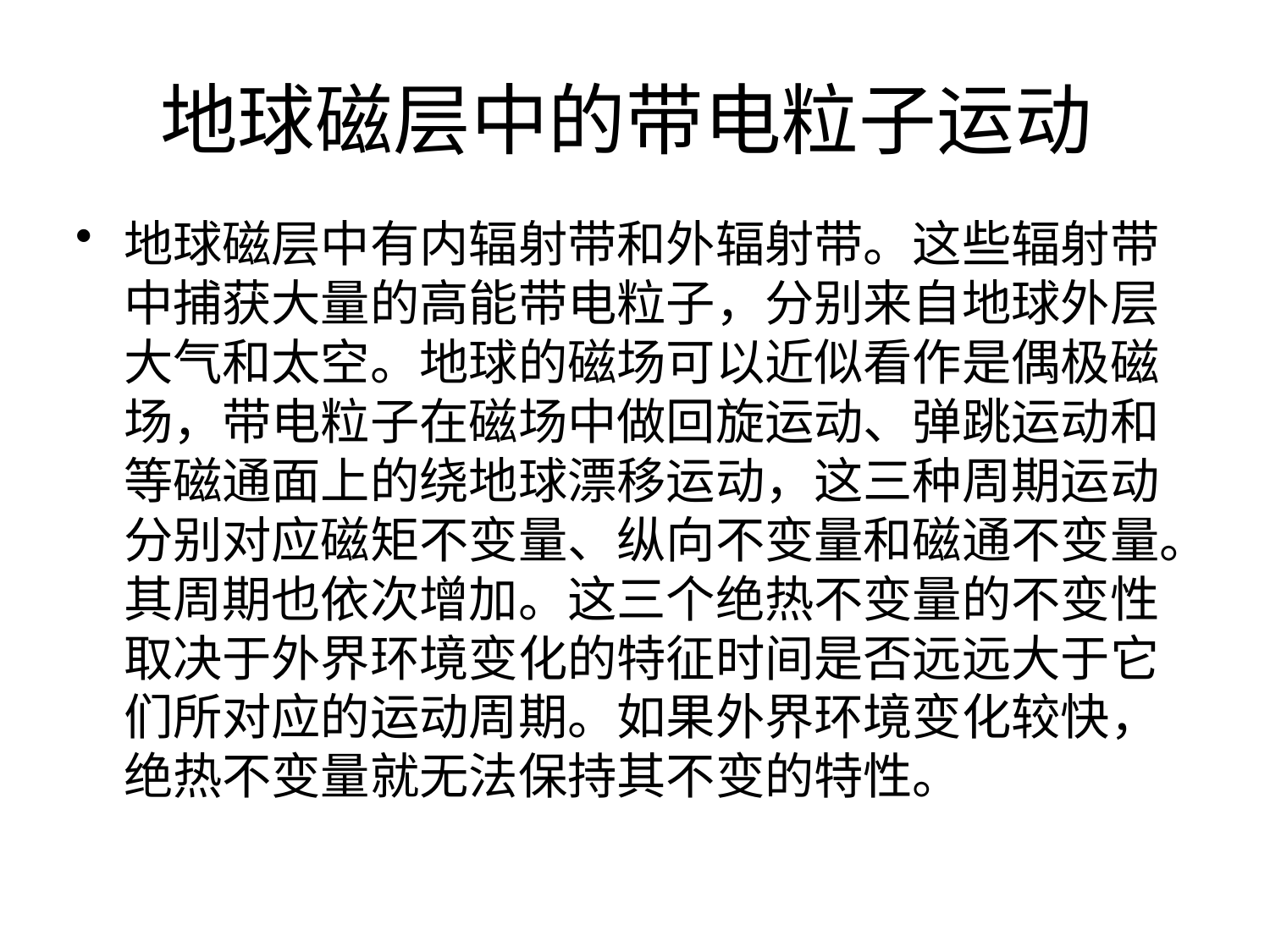

# 地球磁层中的带电粒子运动
地球磁层中有内辐射带和外辐射带。这些辐射带中捕获大量的高能带电粒子，分别来自地球外层大气和太空。地球的磁场可以近似看作是偶极磁场，带电粒子在磁场中做回旋运动、弹跳运动和等磁通面上的绕地球漂移运动，这三种周期运动分别对应磁矩不变量、纵向不变量和磁通不变量。其周期也依次增加。这三个绝热不变量的不变性取决于外界环境变化的特征时间是否远远大于它们所对应的运动周期。如果外界环境变化较快，绝热不变量就无法保持其不变的特性。